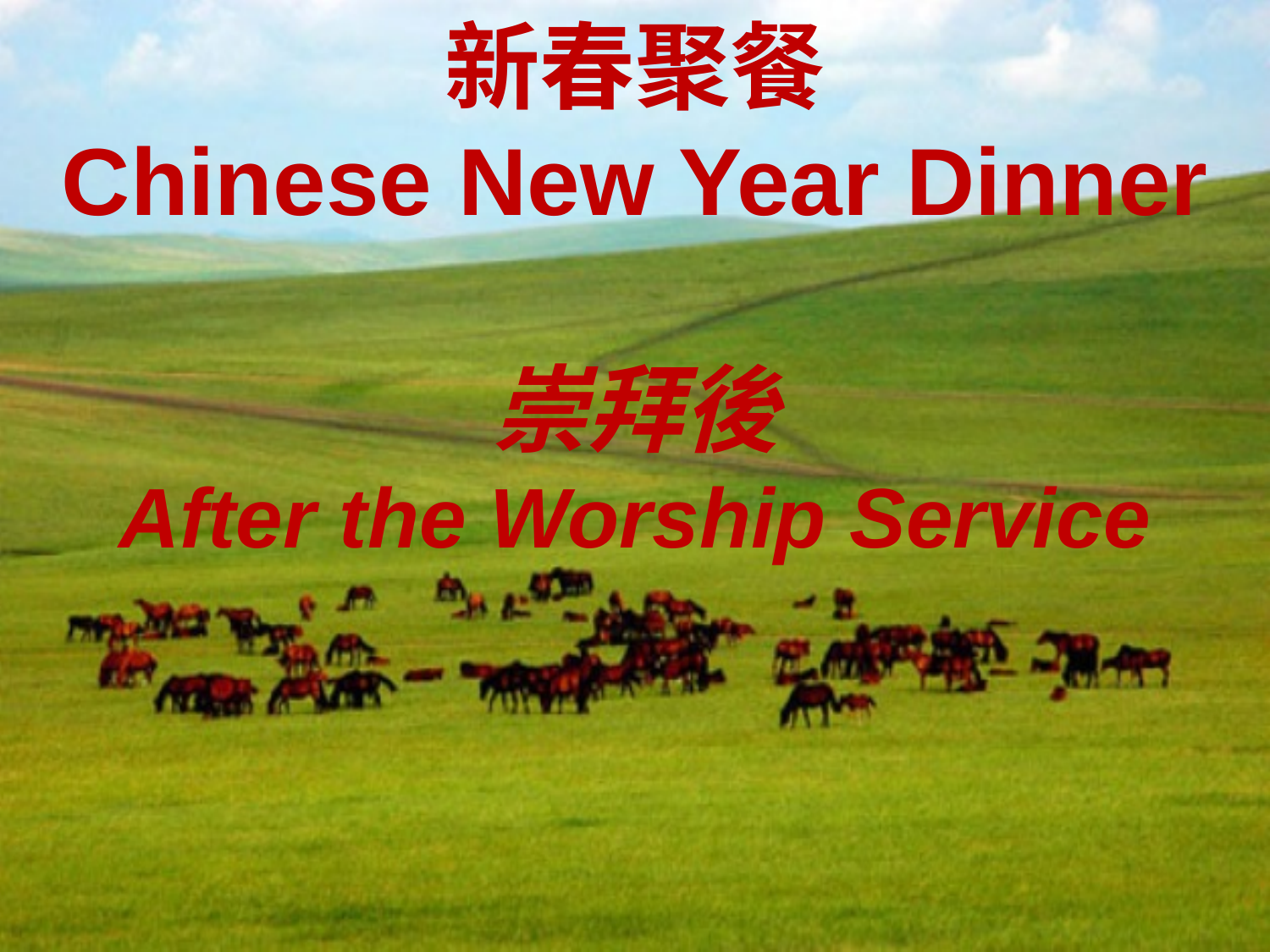

新春聚餐
Chinese New Year Dinner

崇拜後
After the Worship Service